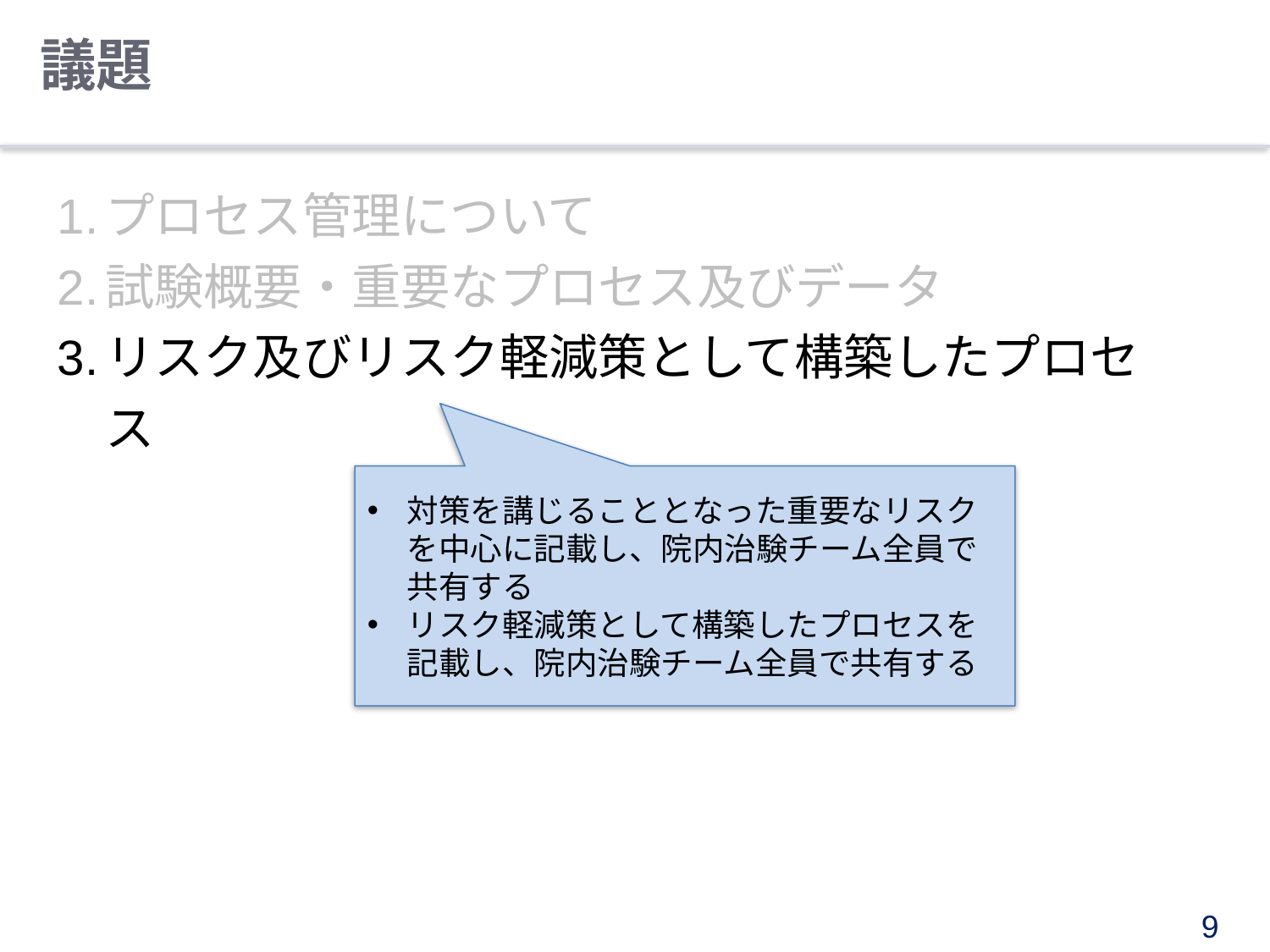

議題
プロセス管理について
試験概要・重要なプロセス及びデータ
リスク及びリスク軽減策として構築したプロセス
対策を講じることとなった重要なリスクを中心に記載し、院内治験チーム全員で共有する
リスク軽減策として構築したプロセスを記載し、院内治験チーム全員で共有する